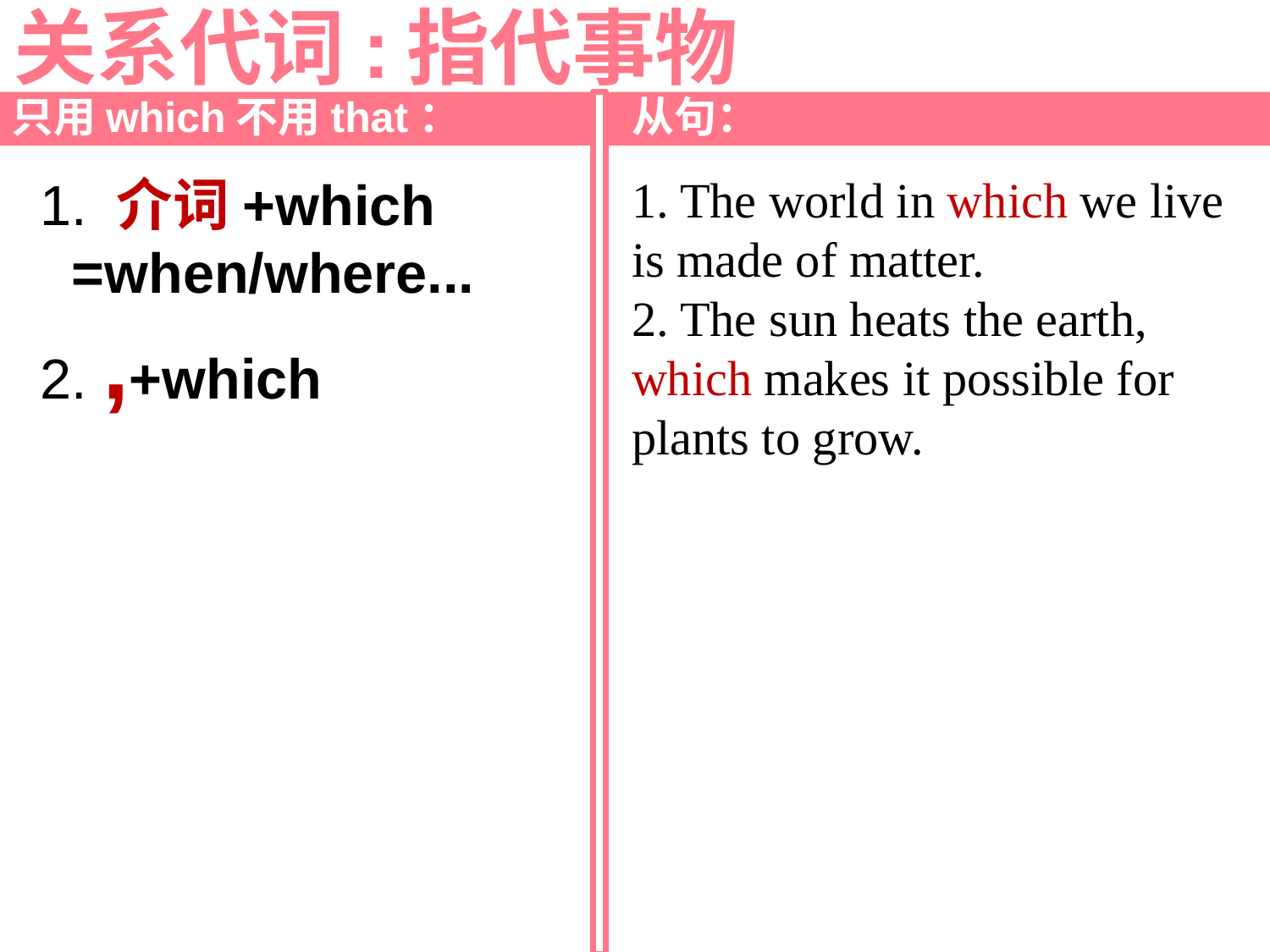

# 关系代词:指代事物
只用which不用that：                  从句：
1. 介词+which
  =when/where...
2. ,+which
1. The world in which we live is made of matter.
2. The sun heats the earth, which makes it possible for plants to grow.